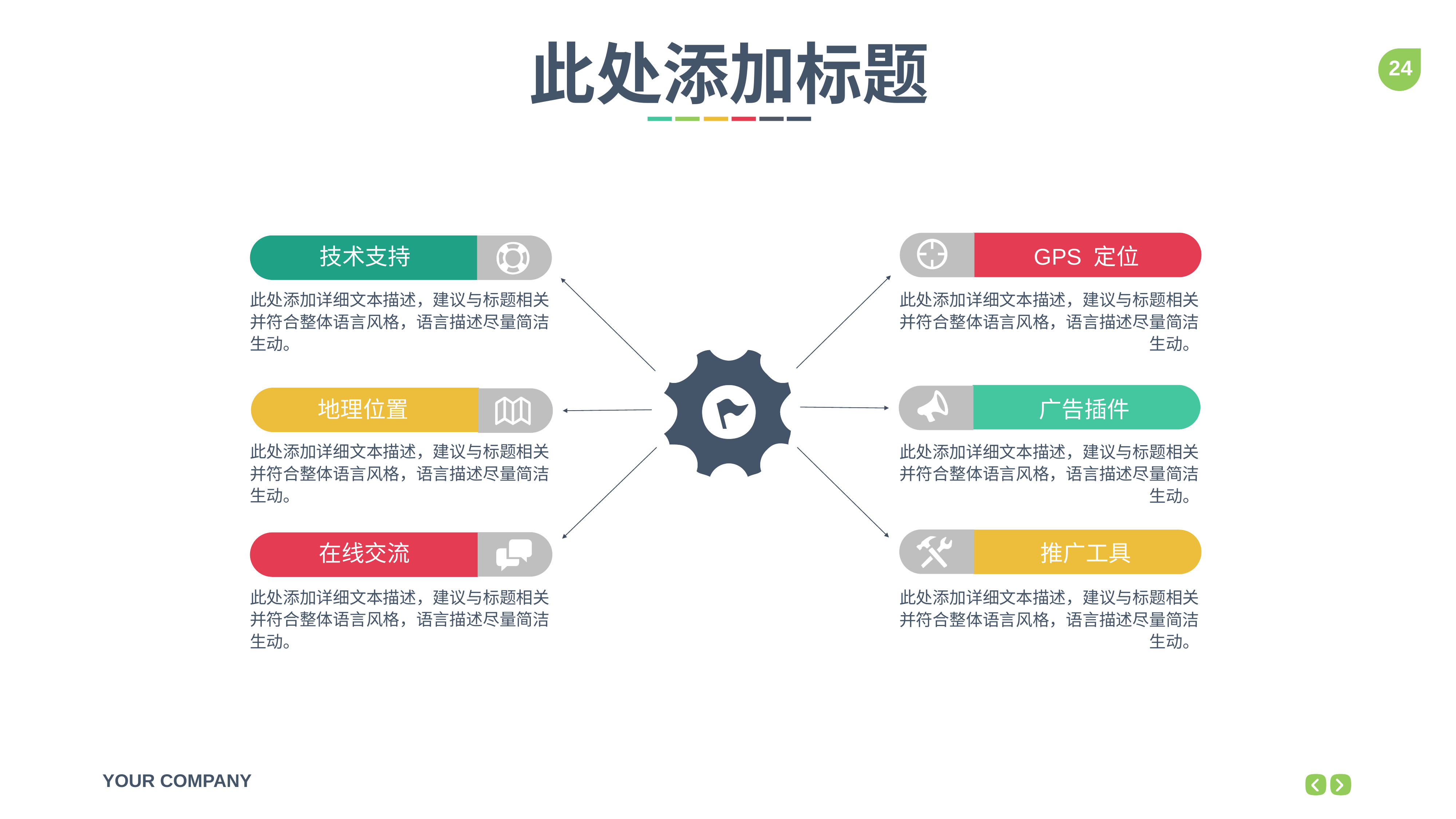

此处添加标题

技术支持
GPS 定位

此处添加详细文本描述，建议与标题相关并符合整体语言风格，语言描述尽量简洁生动。
此处添加详细文本描述，建议与标题相关并符合整体语言风格，语言描述尽量简洁生动。

地理位置
广告插件

此处添加详细文本描述，建议与标题相关并符合整体语言风格，语言描述尽量简洁生动。
此处添加详细文本描述，建议与标题相关并符合整体语言风格，语言描述尽量简洁生动。

在线交流
推广工具

此处添加详细文本描述，建议与标题相关并符合整体语言风格，语言描述尽量简洁生动。
此处添加详细文本描述，建议与标题相关并符合整体语言风格，语言描述尽量简洁生动。